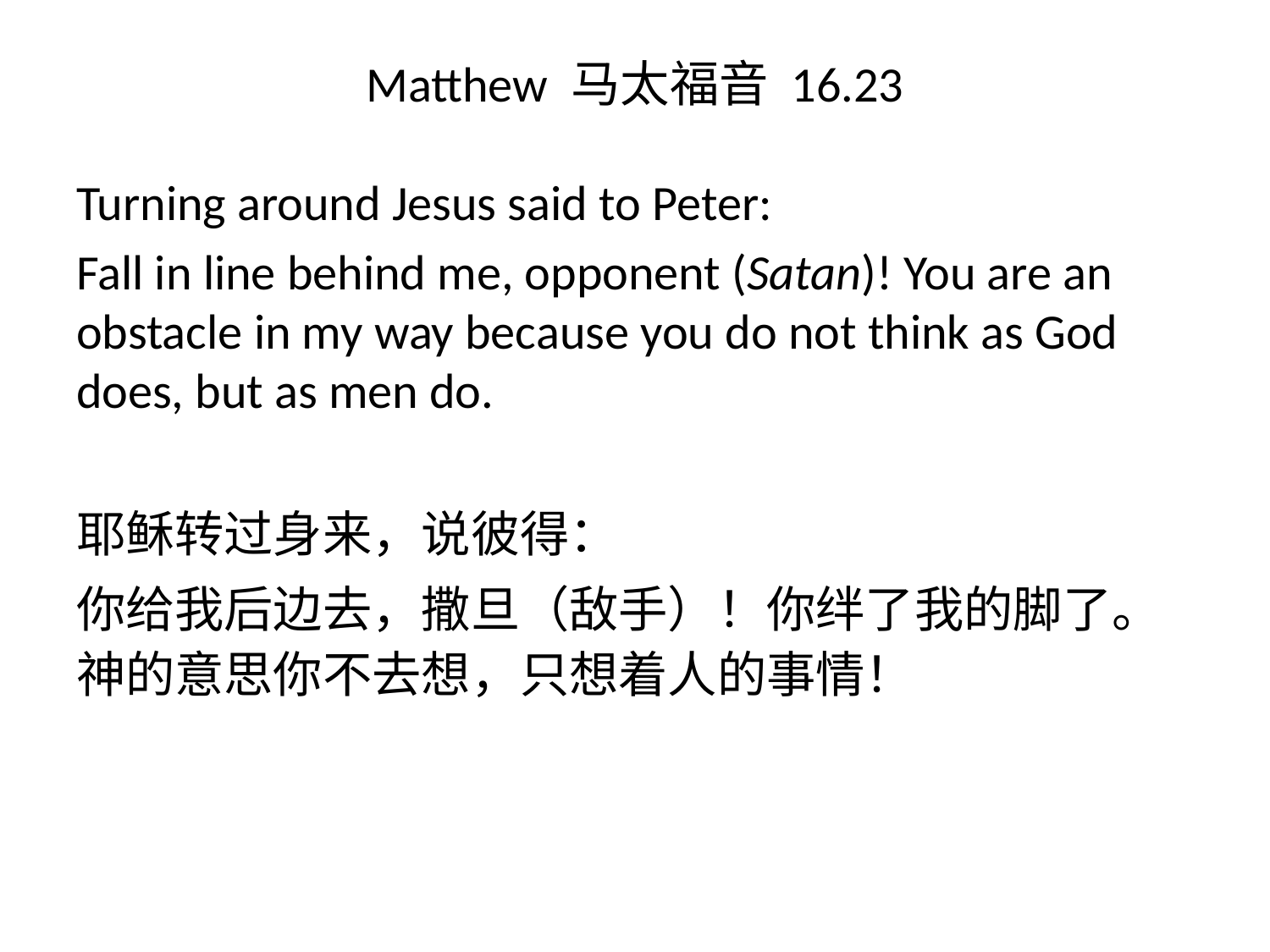

# Matthew 马太福音 16.23
Turning around Jesus said to Peter:
Fall in line behind me, opponent (Satan)! You are an obstacle in my way because you do not think as God does, but as men do.

耶稣转过身来，说彼得：
你给我后边去，撒旦（敌手）！你绊了我的脚了。神的意思你不去想，只想着人的事情！